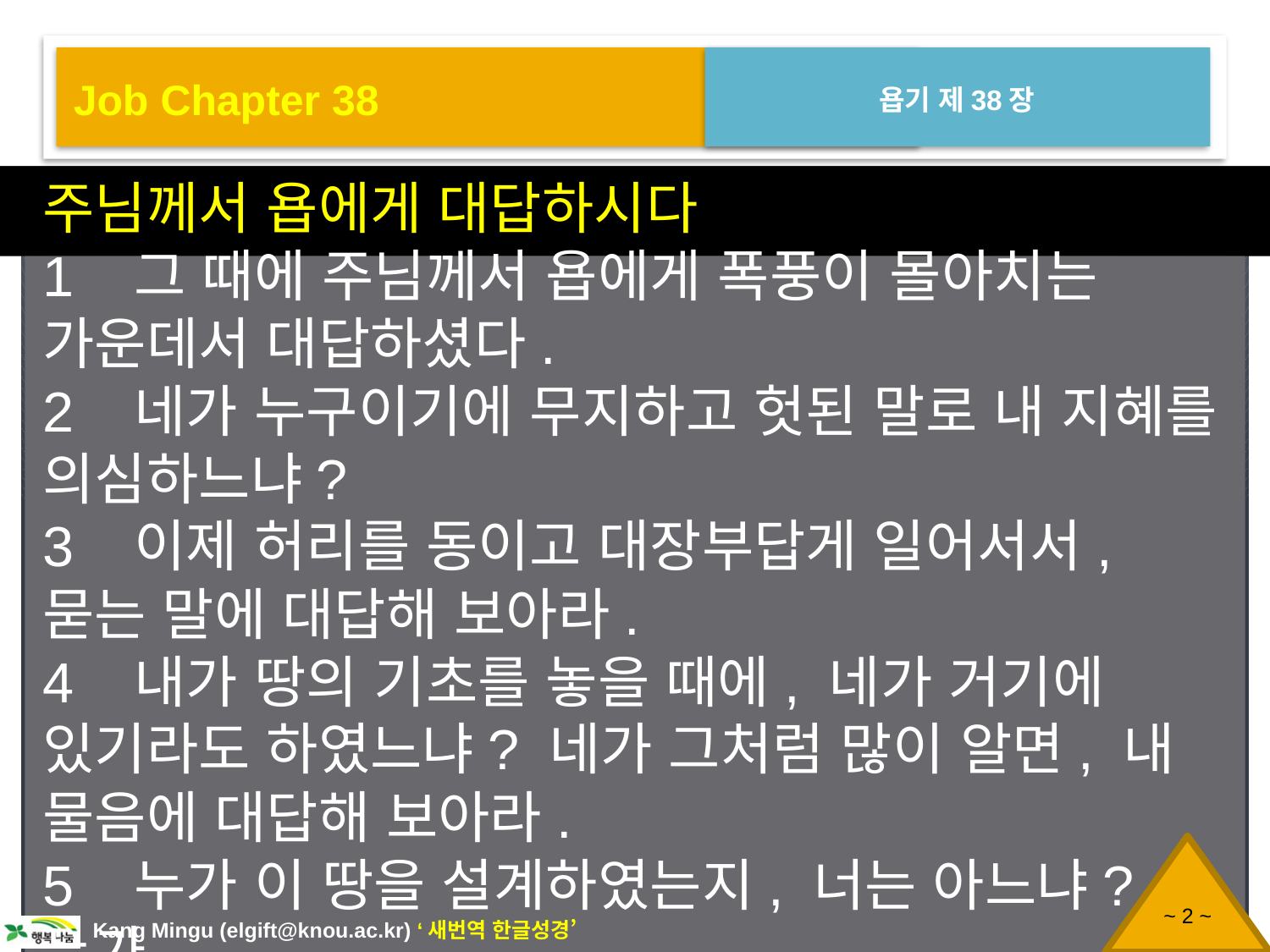

Job Chapter 38
욥기 제38장
주님께서 욥에게 대답하시다
1   그 때에 주님께서 욥에게 폭풍이 몰아치는 가운데서 대답하셨다.
2   네가 누구이기에 무지하고 헛된 말로 내 지혜를 의심하느냐?
3   이제 허리를 동이고 대장부답게 일어서서, 묻는 말에 대답해 보아라.
4   내가 땅의 기초를 놓을 때에, 네가 거기에 있기라도 하였느냐? 네가 그처럼 많이 알면, 내 물음에 대답해 보아라.
5   누가 이 땅을 설계하였는지, 너는 아느냐? 누가